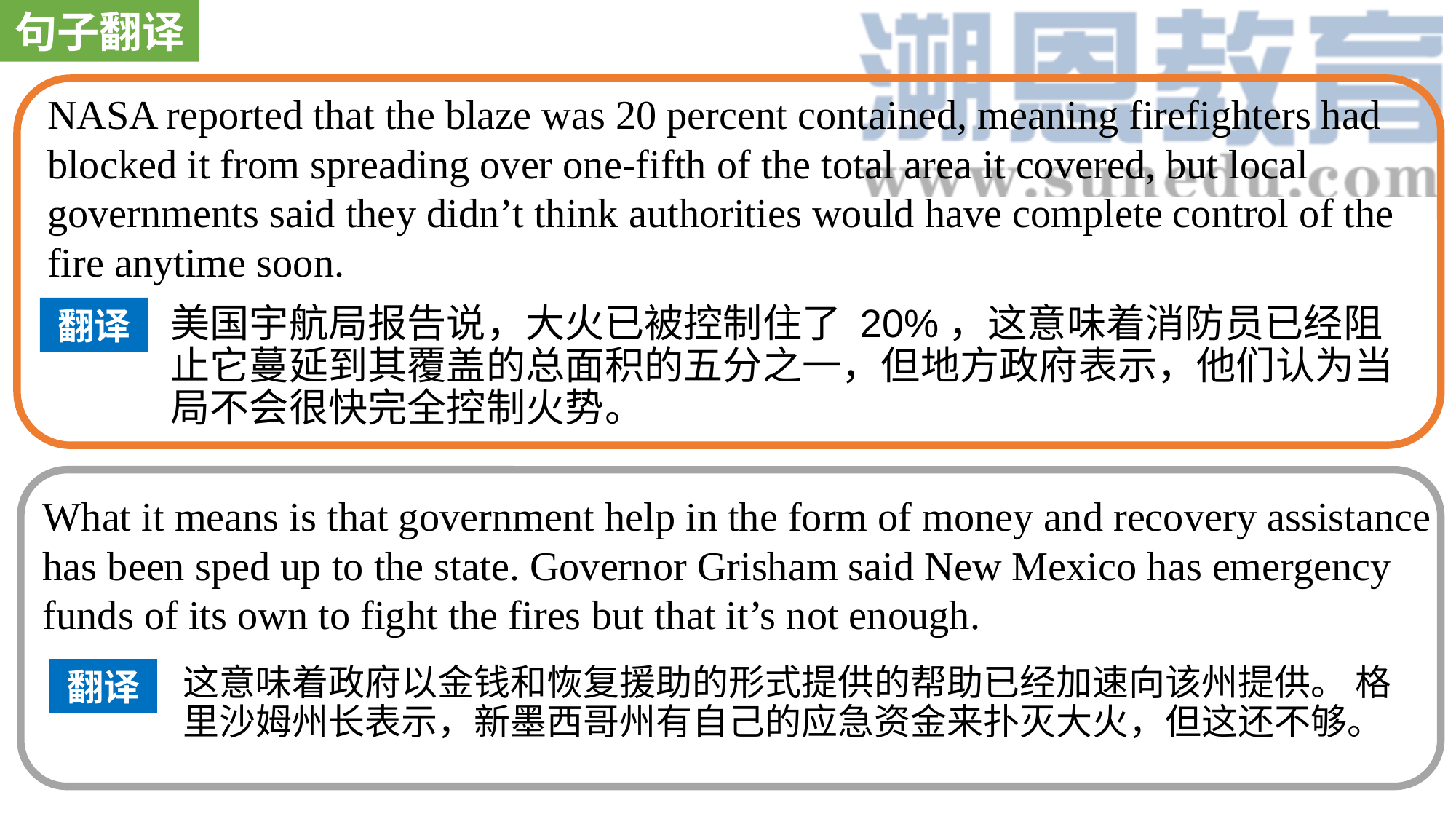

句子翻译

NASA reported that the blaze was 20 percent contained, meaning firefighters had blocked it from spreading over one-fifth of the total area it covered, but local governments said they didn’t think authorities would have complete control of the fire anytime soon.
翻译
美国宇航局报告说，大火已被控制住了 20%，这意味着消防员已经阻止它蔓延到其覆盖的总面积的五分之一，但地方政府表示，他们认为当局不会很快完全控制火势。

What it means is that government help in the form of money and recovery assistance has been sped up to the state. Governor Grisham said New Mexico has emergency funds of its own to fight the fires but that it’s not enough.
翻译
这意味着政府以金钱和恢复援助的形式提供的帮助已经加速向该州提供。 格里沙姆州长表示，新墨西哥州有自己的应急资金来扑灭大火，但这还不够。